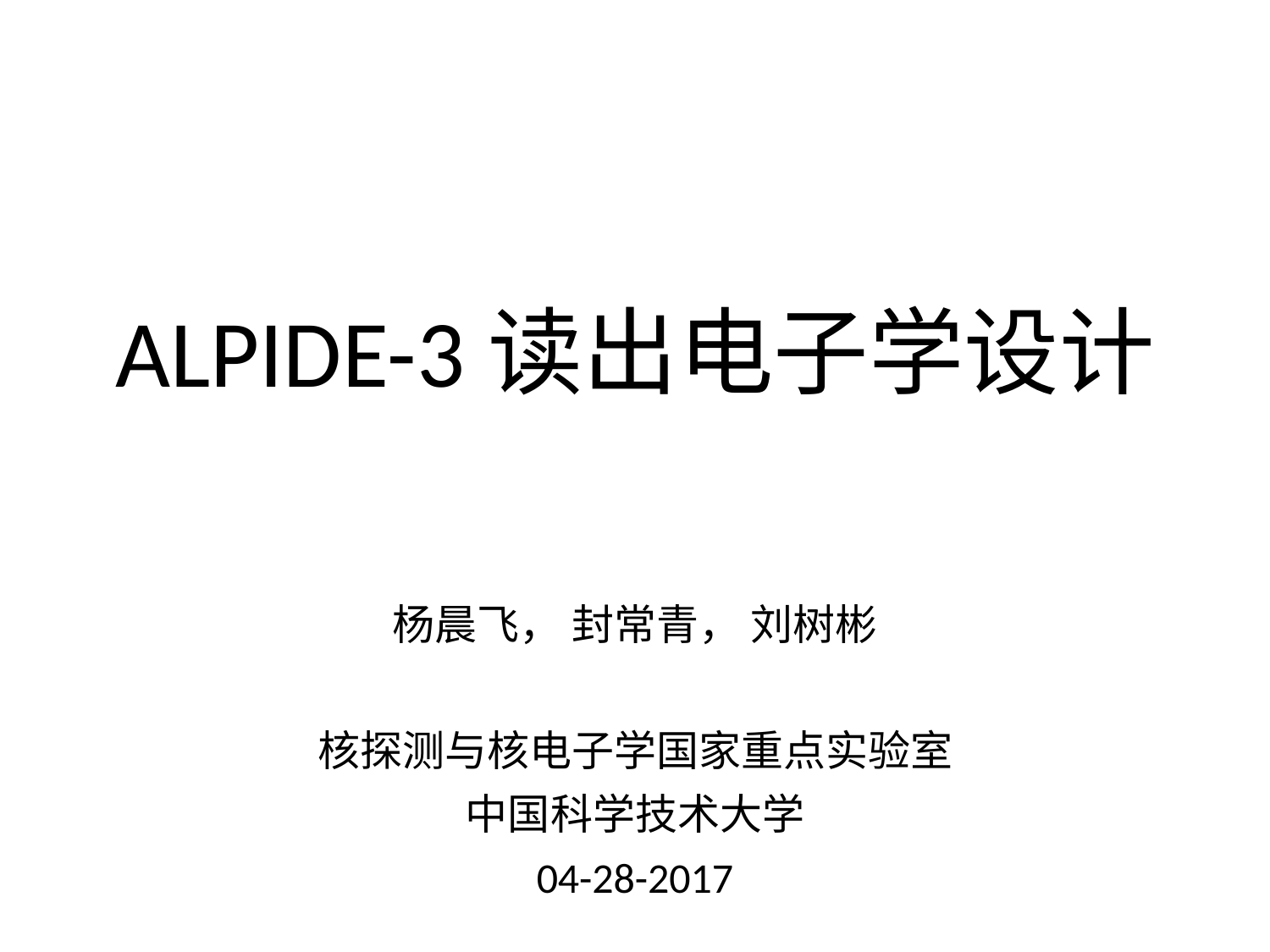

# ALPIDE-3读出电子学设计
杨晨飞， 封常青， 刘树彬

核探测与核电子学国家重点实验室
中国科学技术大学
04-28-2017